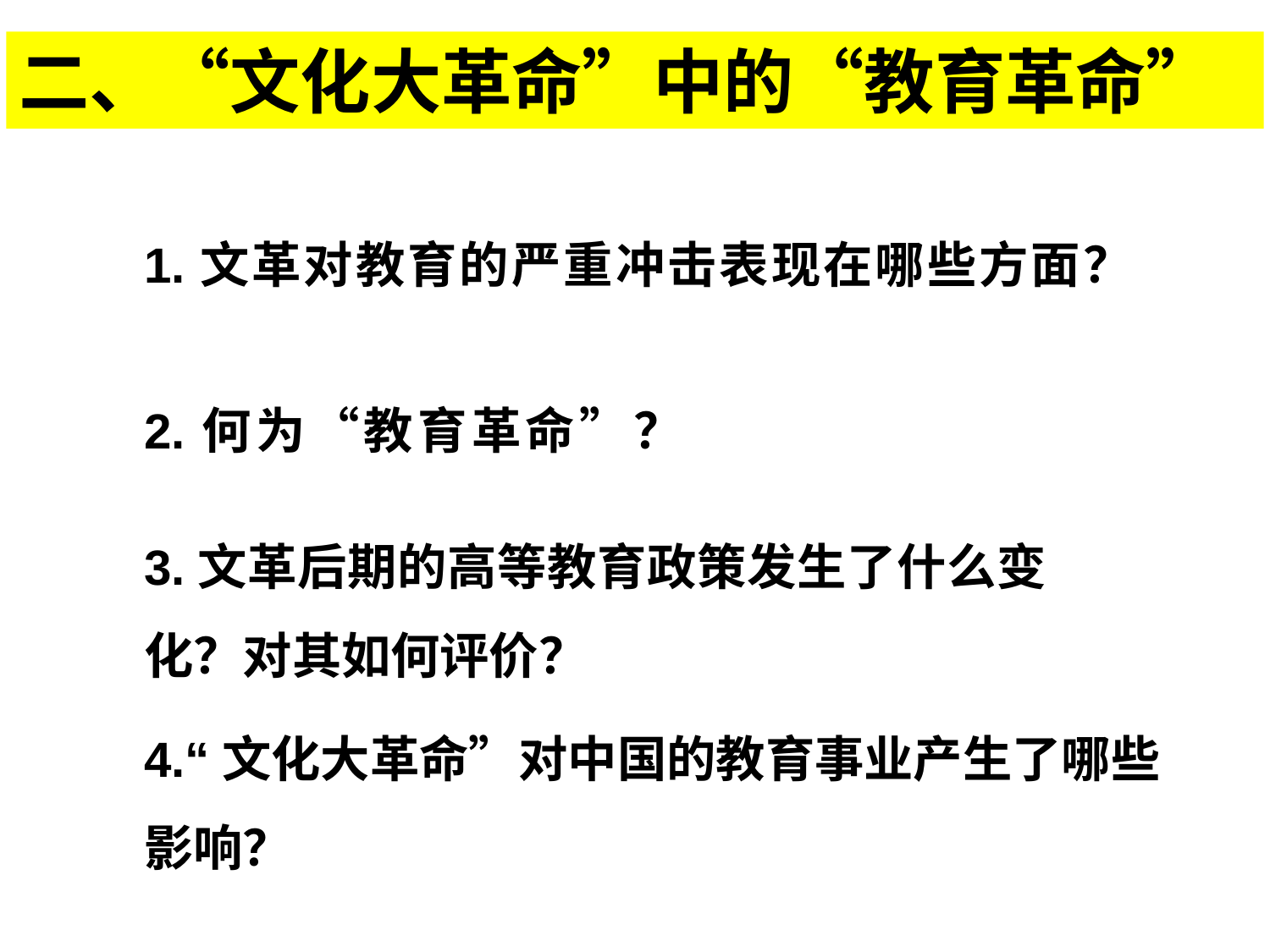

二、“文化大革命”中的“教育革命”
1.文革对教育的严重冲击表现在哪些方面？
2.何为“教育革命”？
3.文革后期的高等教育政策发生了什么变化？对其如何评价？
4.“文化大革命”对中国的教育事业产生了哪些影响？